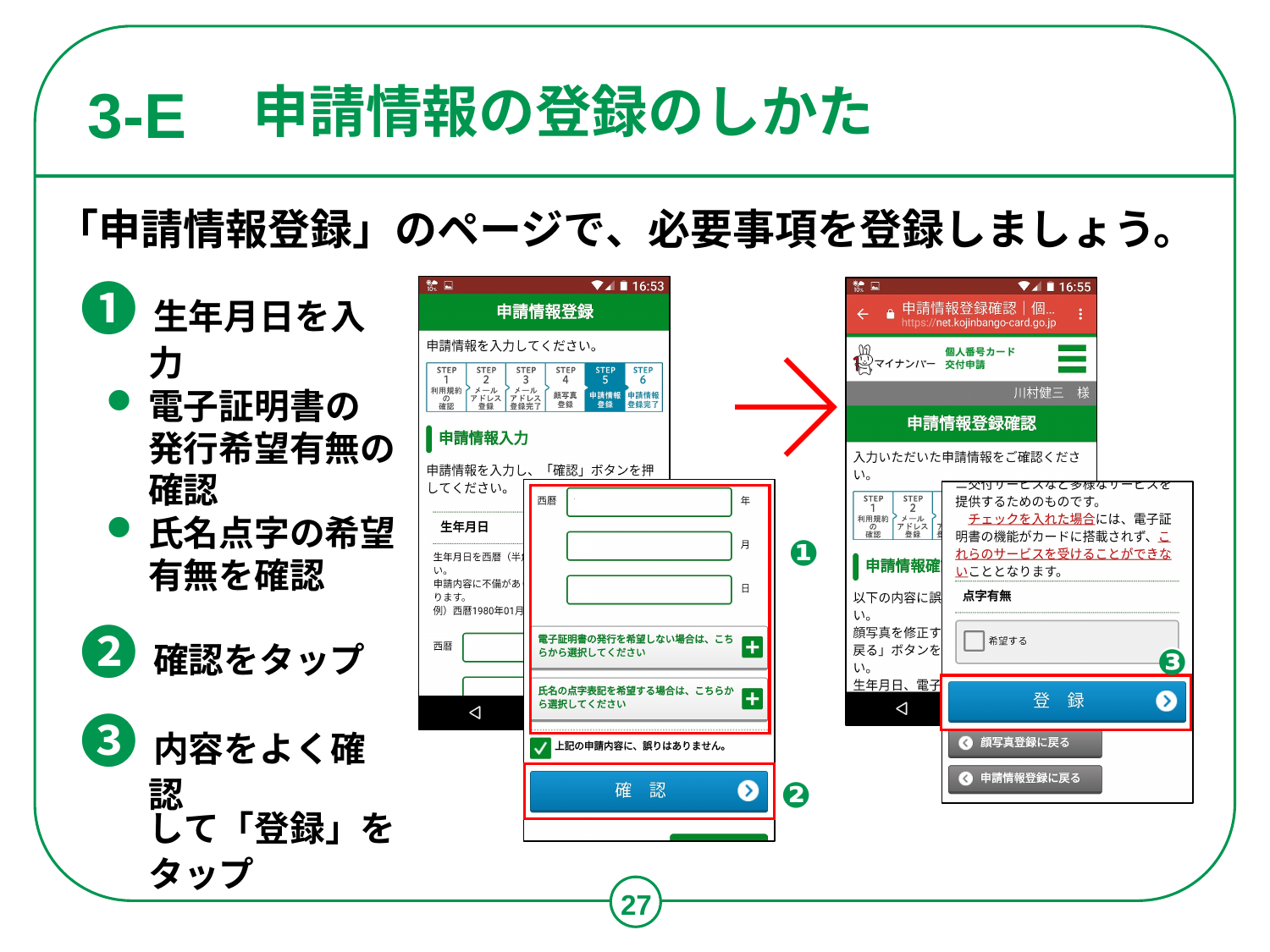

3-E
# 申請情報の登録のしかた
「申請情報登録」のページで、必要事項を登録しましょう。
❶ 生年月日を入力
電子証明書の
発行希望有無の
確認
氏名点字の希望
有無を確認
❷ 確認をタップ
❸ 内容をよく確認
	して「登録」を
	タップ

❶

❸

❷